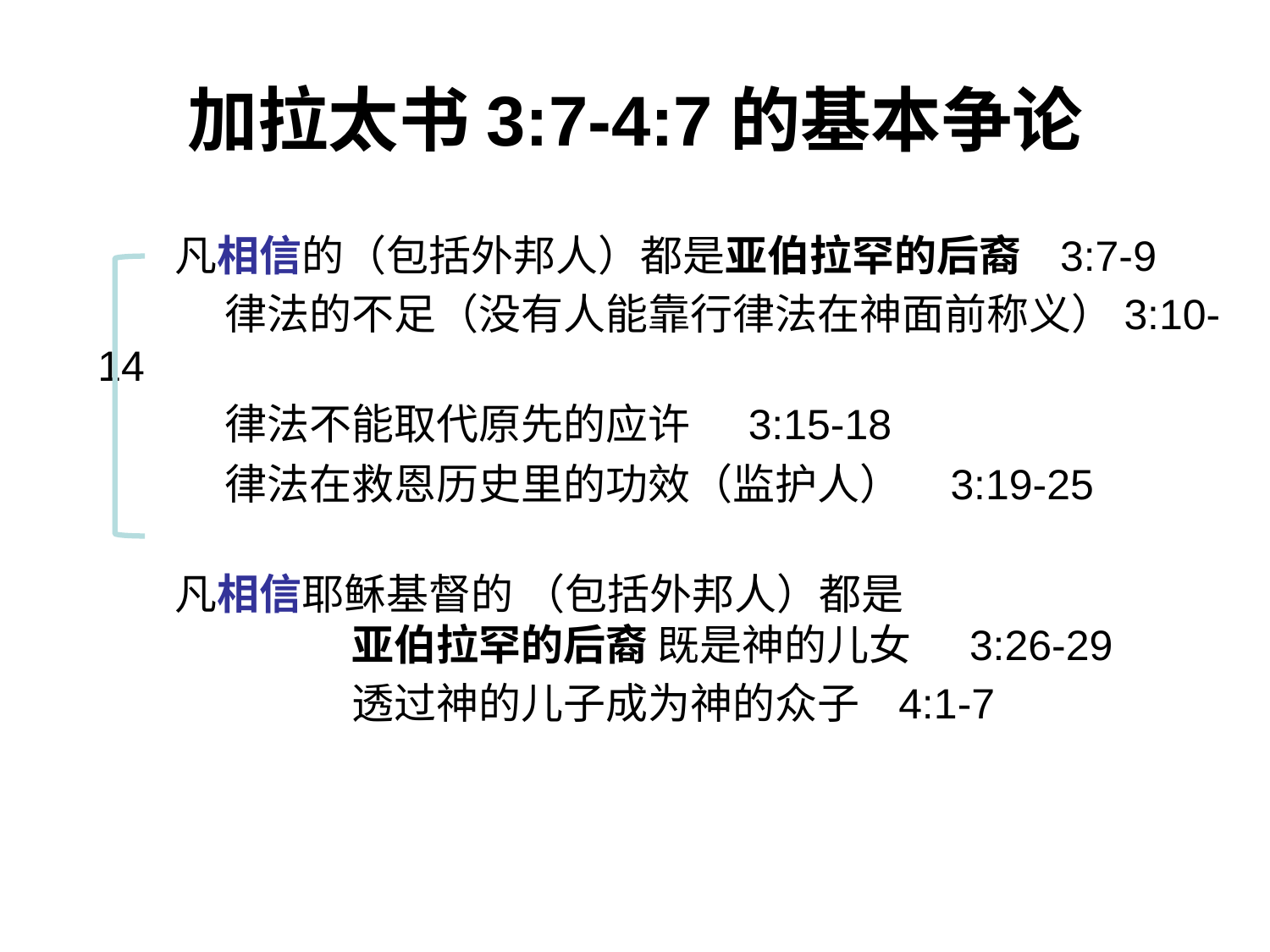

# 加拉太书3:7-4:7的基本争论
       凡相信的（包括外邦人）都是亚伯拉罕的后裔   3:7-9
	律法的不足（没有人能靠行律法在神面前称义）3:10-14
	律法不能取代原先的应许     3:15-18
	律法在救恩历史里的功效（监护人）    3:19-25

       凡相信耶稣基督的 （包括外邦人）都是
		亚伯拉罕的后裔 既是神的儿女     3:26-29
		透过神的儿子成为神的众子   4:1-7